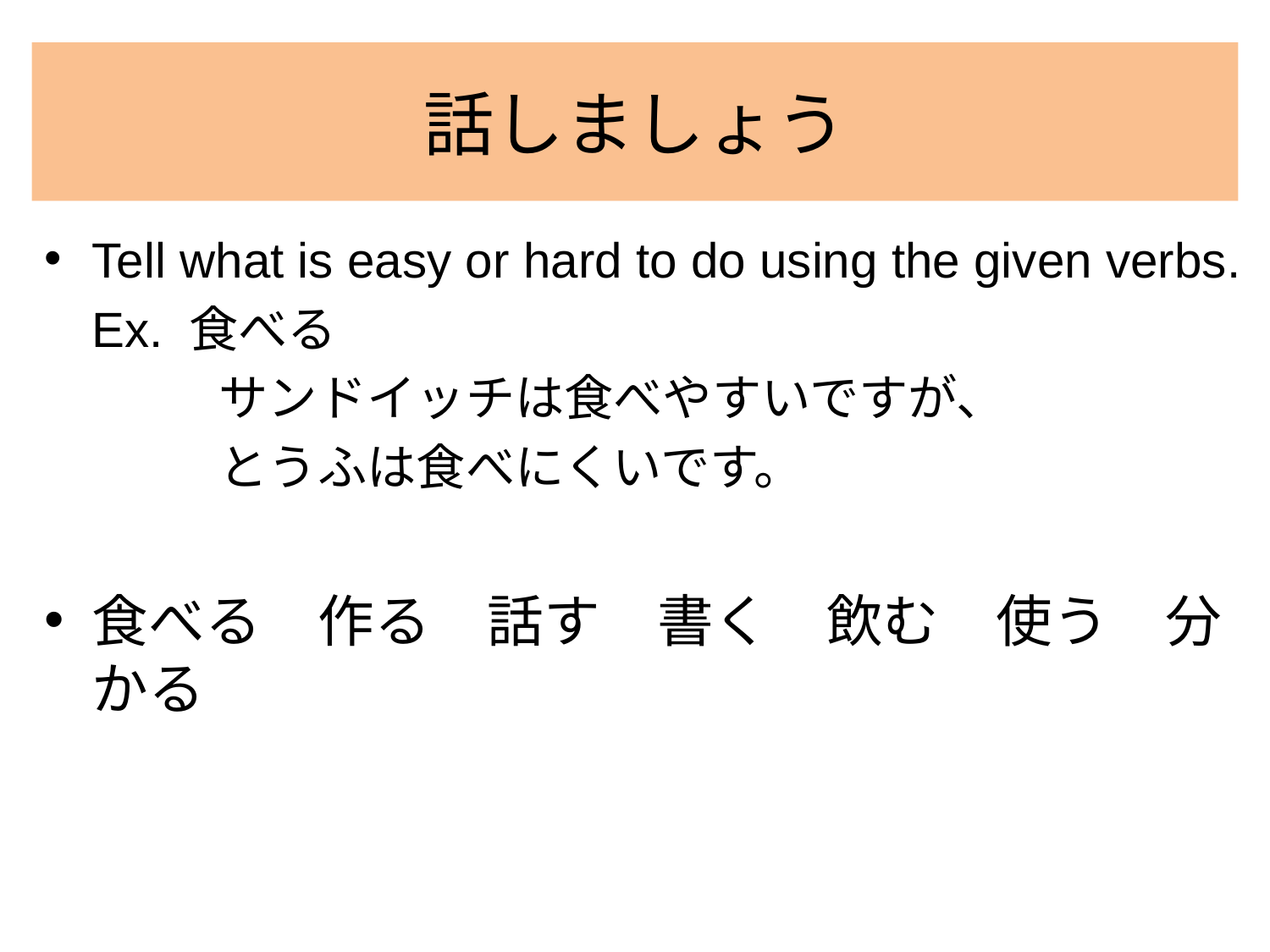

# 話しましょう
Tell what is easy or hard to do using the given verbs.
	Ex. 食べる
		サンドイッチは食べやすいですが、
		とうふは食べにくいです。

食べる　作る　話す　書く　飲む　使う　分かる